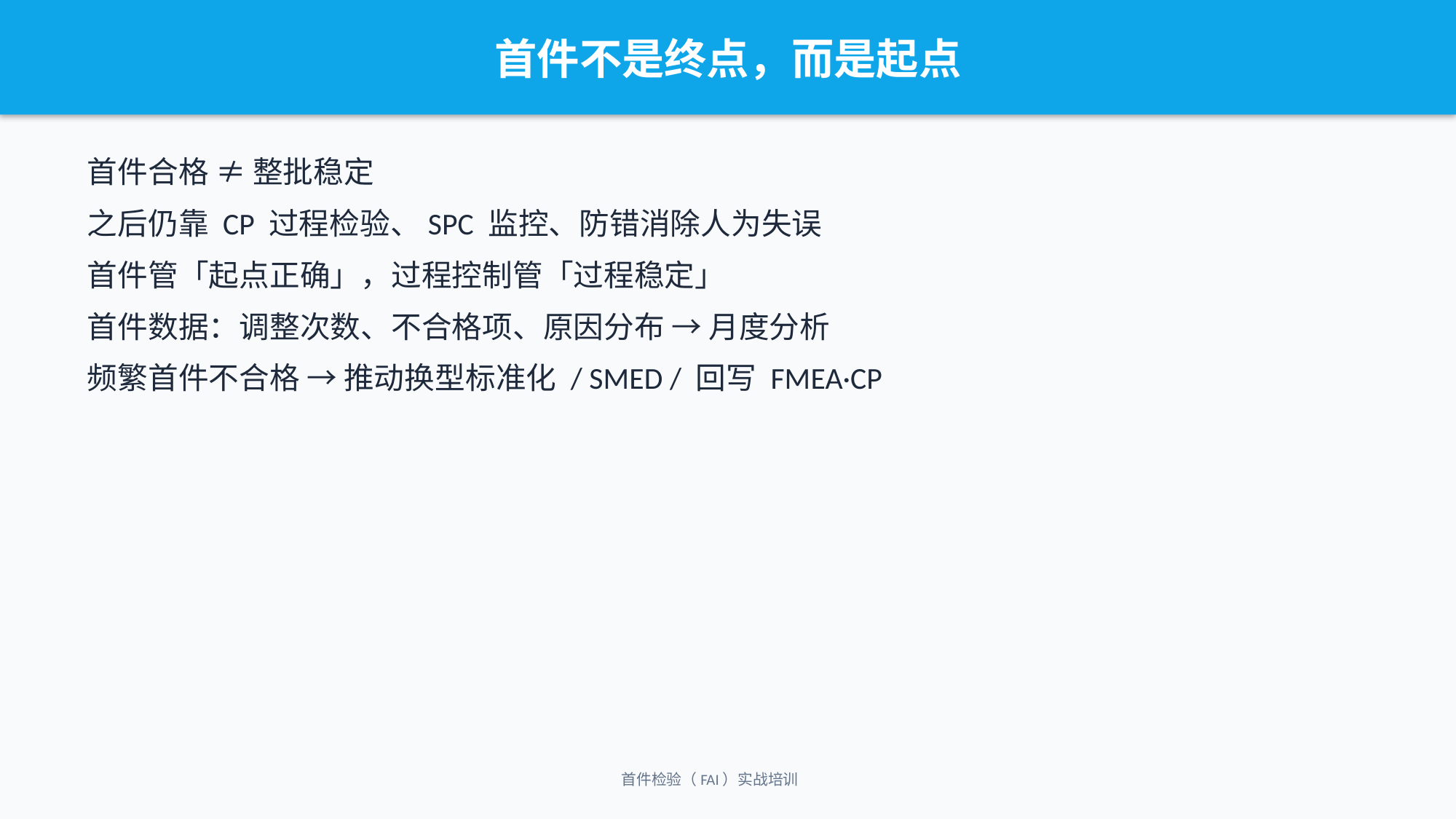

首件不是终点，而是起点
首件合格 ≠ 整批稳定
之后仍靠 CP 过程检验、SPC 监控、防错消除人为失误
首件管「起点正确」，过程控制管「过程稳定」
首件数据：调整次数、不合格项、原因分布 → 月度分析
频繁首件不合格 → 推动换型标准化 / SMED / 回写 FMEA·CP
首件检验（FAI）实战培训